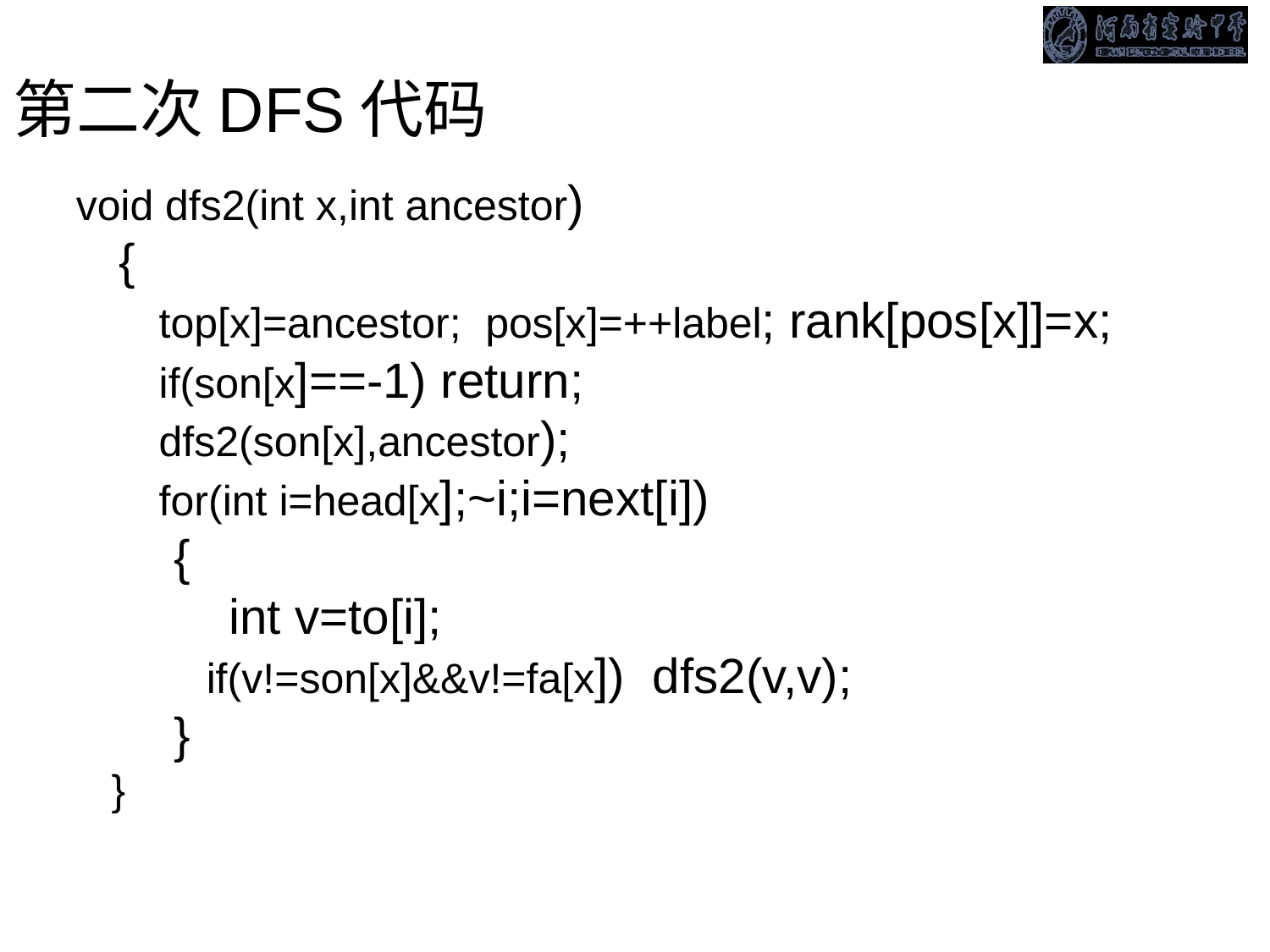

第二次DFS代码
 void dfs2(int x,int ancestor)
    {
        top[x]=ancestor;  pos[x]=++label; rank[pos[x]]=x;
        if(son[x]==-1) return;
        dfs2(son[x],ancestor);
        for(int i=head[x];~i;i=next[i])
        {
            int v=to[i];
            if(v!=son[x]&&v!=fa[x])  dfs2(v,v);
        }
    }